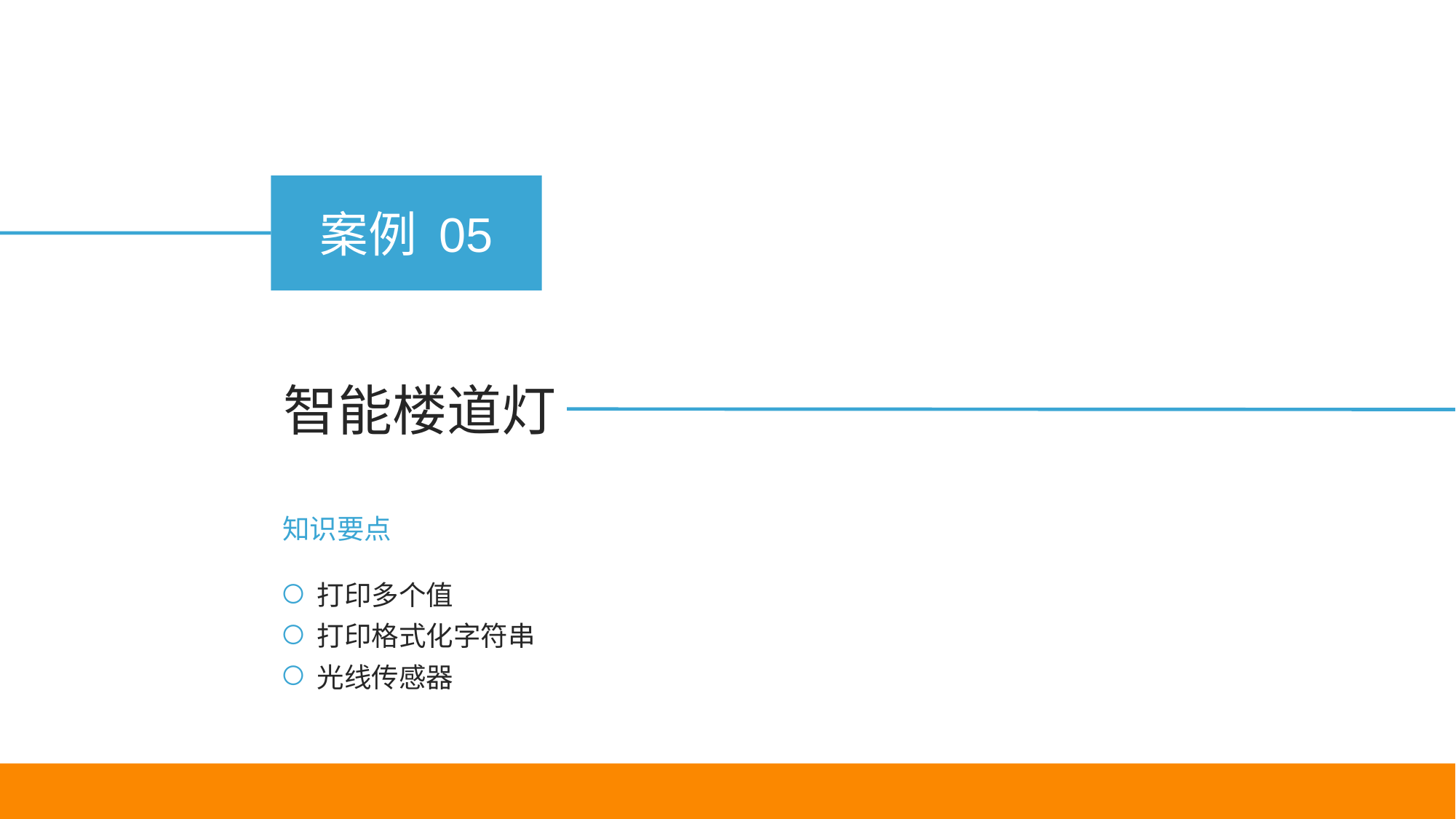

案例 05
智能楼道灯
知识要点
打印多个值
打印格式化字符串
光线传感器